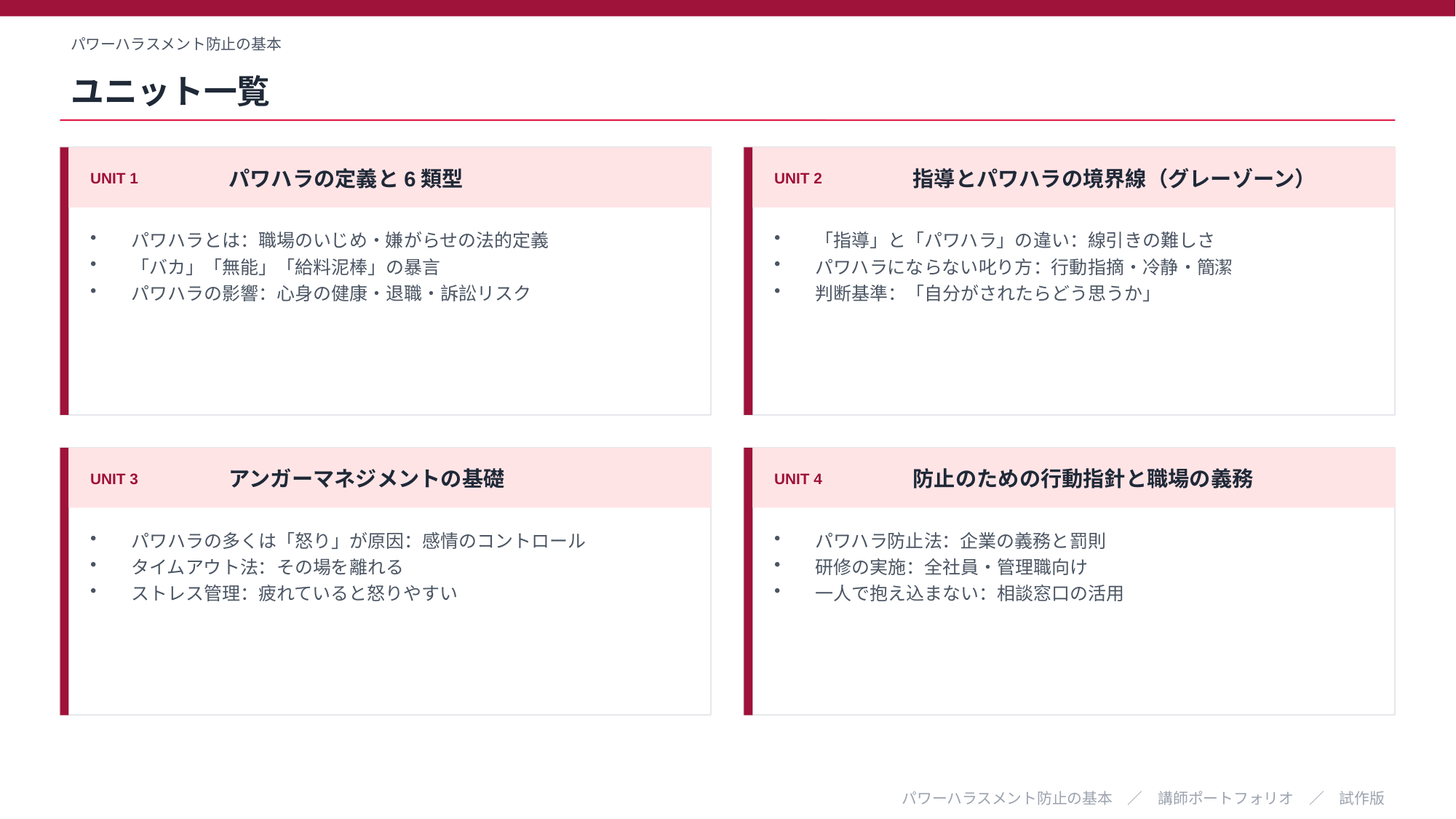

パワーハラスメント防止の基本
ユニット一覧

UNIT 1
パワハラの定義と6類型
UNIT 2
指導とパワハラの境界線（グレーゾーン）
パワハラとは：職場のいじめ・嫌がらせの法的定義
「バカ」「無能」「給料泥棒」の暴言
パワハラの影響：心身の健康・退職・訴訟リスク
「指導」と「パワハラ」の違い：線引きの難しさ
パワハラにならない叱り方：行動指摘・冷静・簡潔
判断基準：「自分がされたらどう思うか」

UNIT 3
アンガーマネジメントの基礎
UNIT 4
防止のための行動指針と職場の義務
パワハラの多くは「怒り」が原因：感情のコントロール
タイムアウト法：その場を離れる
ストレス管理：疲れていると怒りやすい
パワハラ防止法：企業の義務と罰則
研修の実施：全社員・管理職向け
一人で抱え込まない：相談窓口の活用
パワーハラスメント防止の基本　／　講師ポートフォリオ　／　試作版